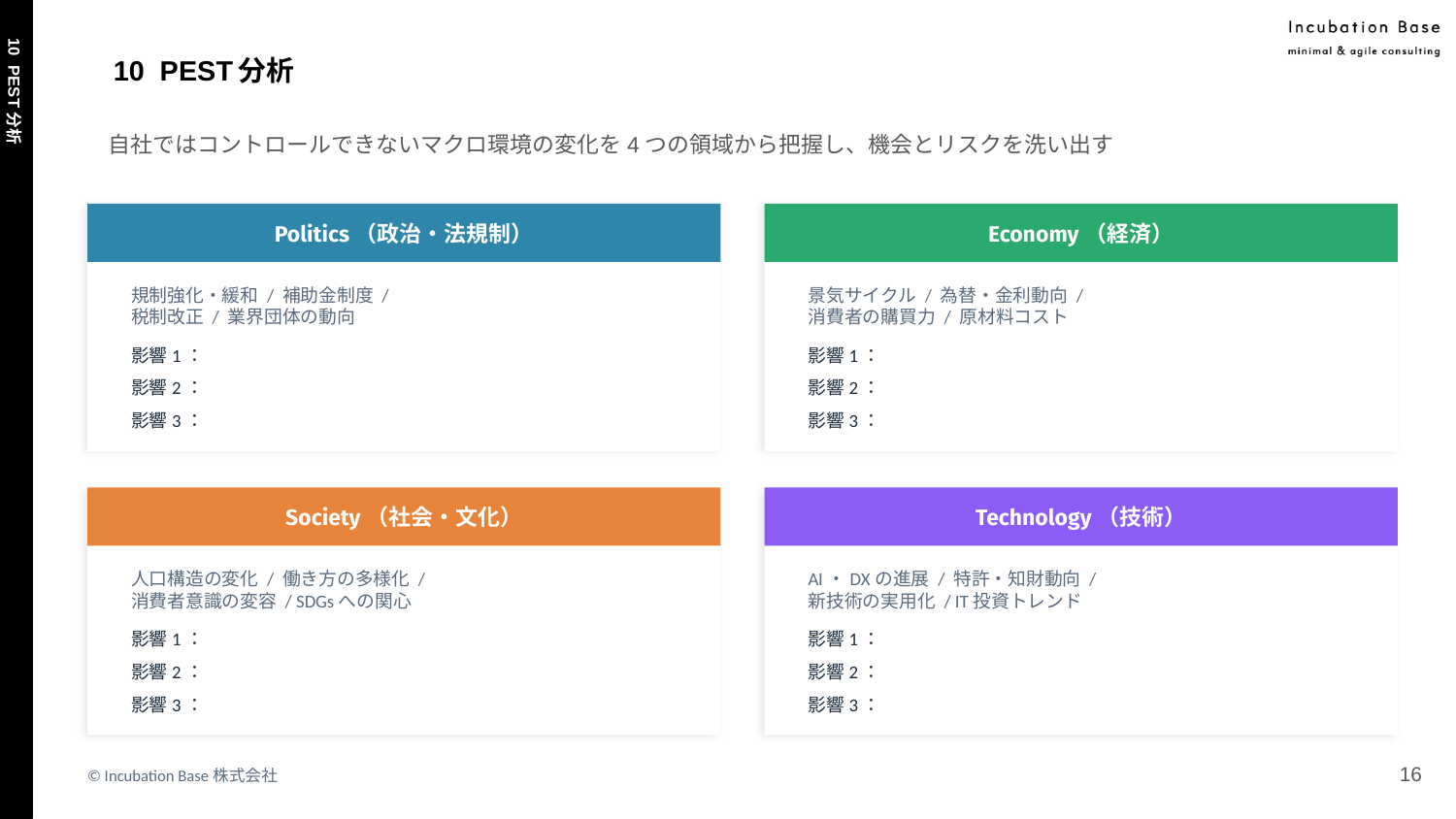

# 10  PEST分析
自社ではコントロールできないマクロ環境の変化を4つの領域から把握し、機会とリスクを洗い出す

Politics（政治・法規制）

Economy（経済）
規制強化・緩和 / 補助金制度 /
税制改正 / 業界団体の動向
景気サイクル / 為替・金利動向 /
消費者の購買力 / 原材料コスト
影響1：
影響2：
影響3：
影響1：
影響2：
影響3：
10  PEST分析

Society（社会・文化）

Technology（技術）
人口構造の変化 / 働き方の多様化 /
消費者意識の変容 / SDGsへの関心
AI・DXの進展 / 特許・知財動向 /
新技術の実用化 / IT投資トレンド
影響1：
影響2：
影響3：
影響1：
影響2：
影響3：
16
© Incubation Base株式会社